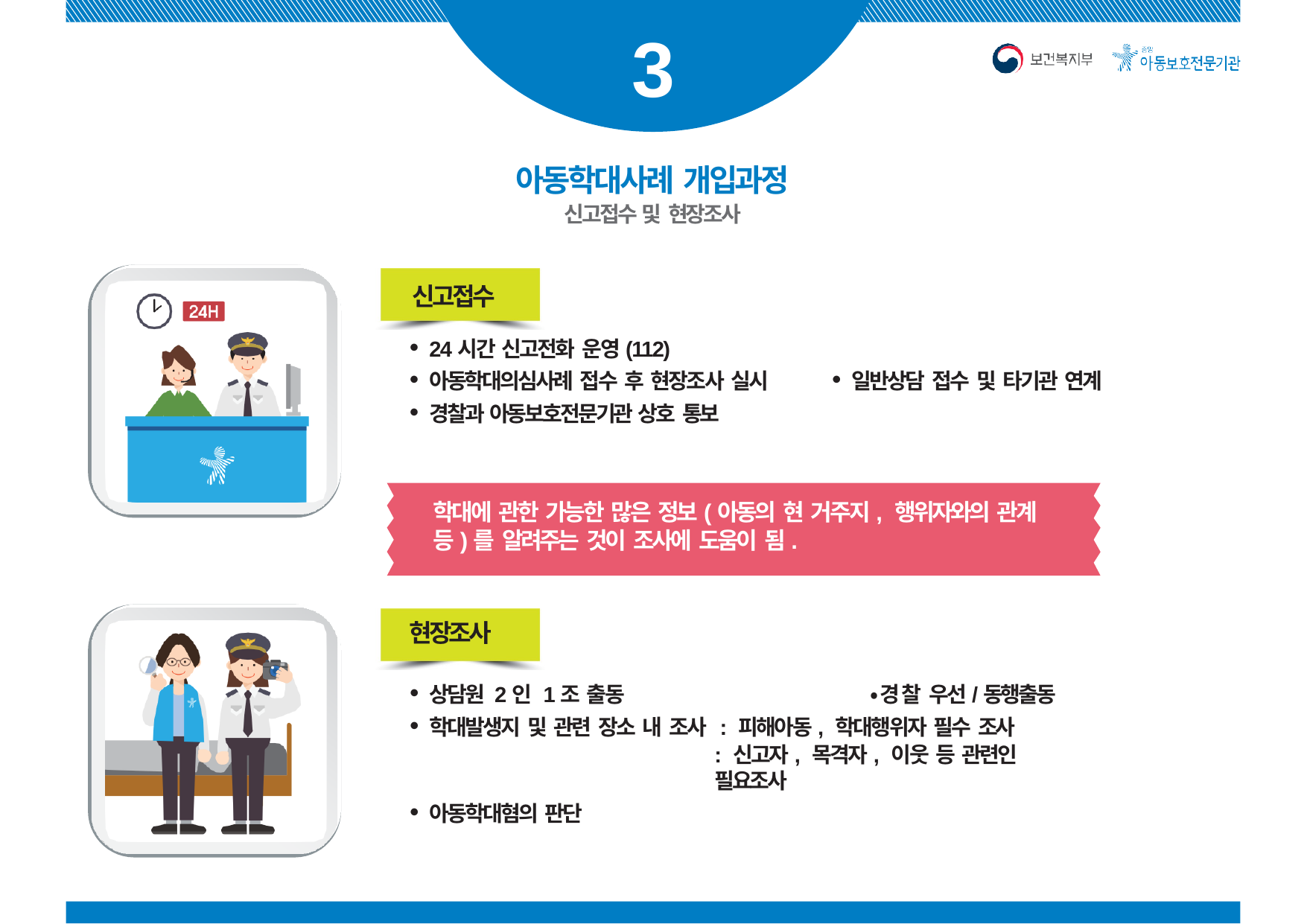

# 3

아동학대사례 개입과정
신고접수 및 현장조사

신고접수

24시간 신고전화 운영(112)
아동학대의심사례 접수 후 현장조사 실시
경찰과 아동보호전문기관 상호 통보
일반상담 접수 및 타기관 연계

학대에 관한 가능한 많은 정보(아동의 현 거주지, 행위자와의 관계 등)를  알려주는 것이 조사에 도움이 됨.

현장조사

상담원 2인 1조 출동	•경찰 우선/동행출동
학대발생지 및 관련 장소 내 조사 : 피해아동, 학대행위자 필수 조사
: 신고자, 목격자, 이웃 등 관련인 필요조사
아동학대혐의 판단